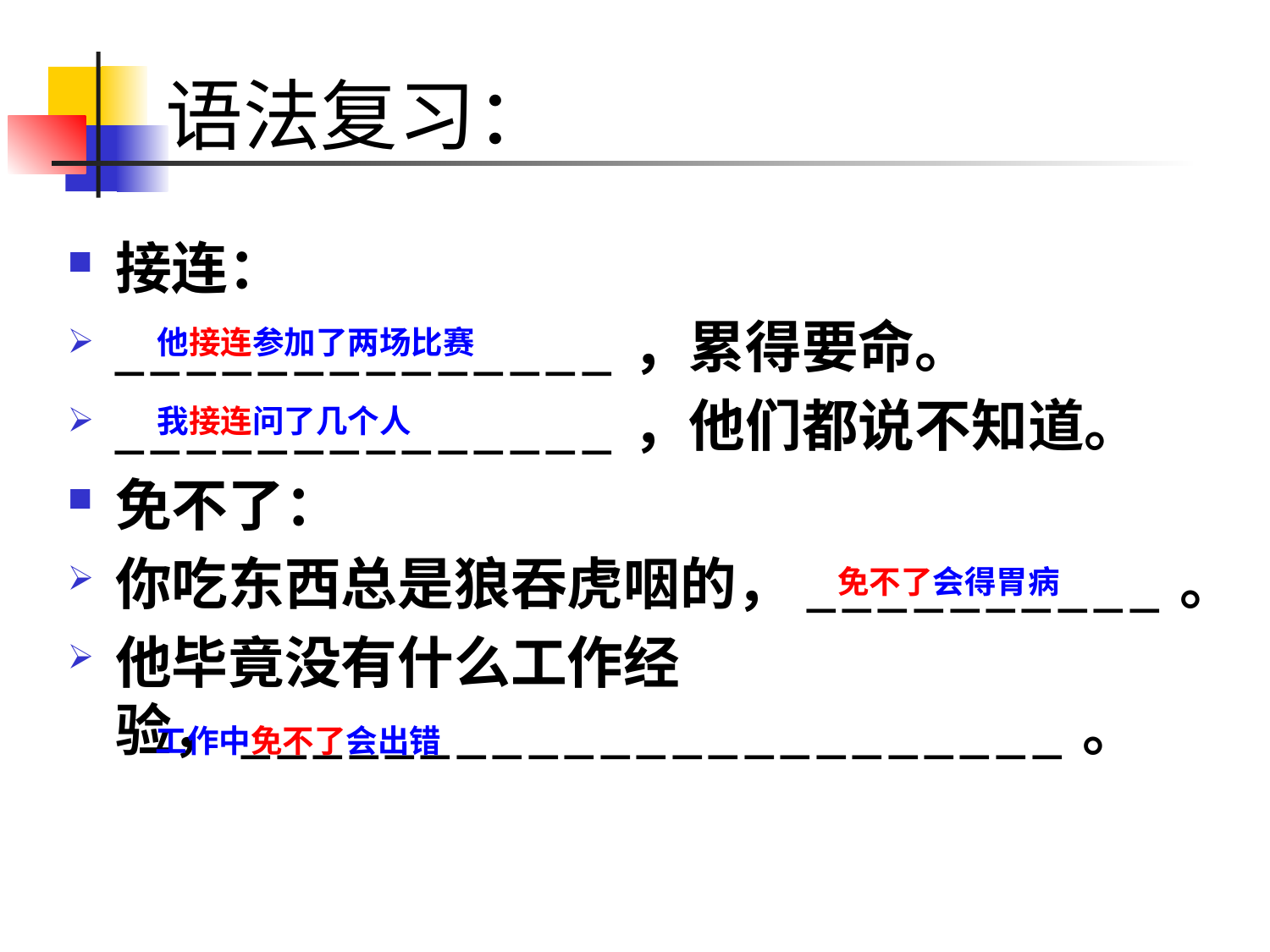

# 语法复习：
接连：
______________，累得要命。
______________，他们都说不知道。
免不了：
你吃东西总是狼吞虎咽的，__________。
他毕竟没有什么工作经验，_______________________。
他接连参加了两场比赛
我接连问了几个人
免不了会得胃病
工作中免不了会出错